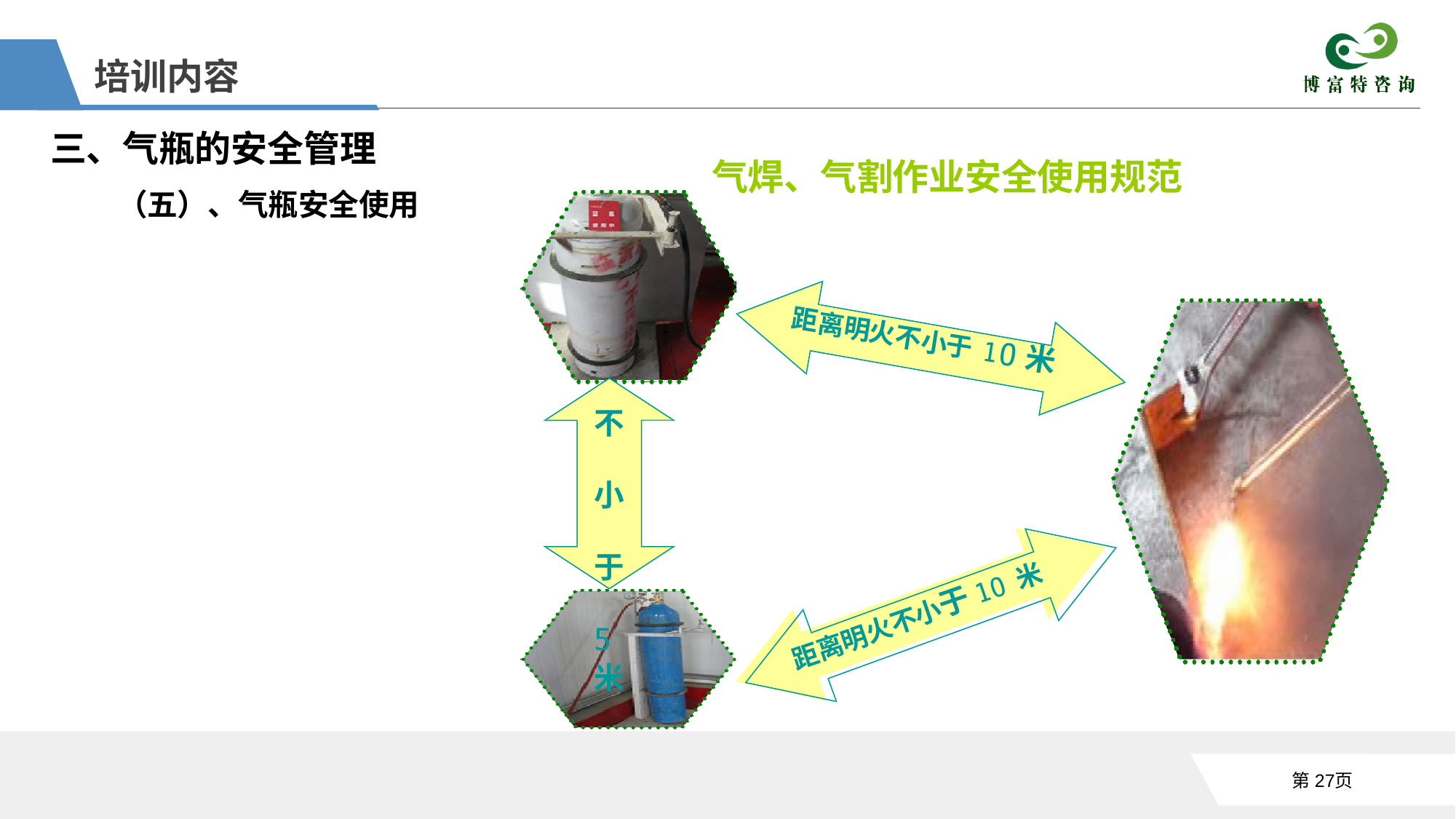

培训内容
三、气瓶的安全管理
气焊、气割作业安全使用规范
（五）、气瓶安全使用

距离明火不小于10米

不  小  于  5
米

距离明火不小于10米